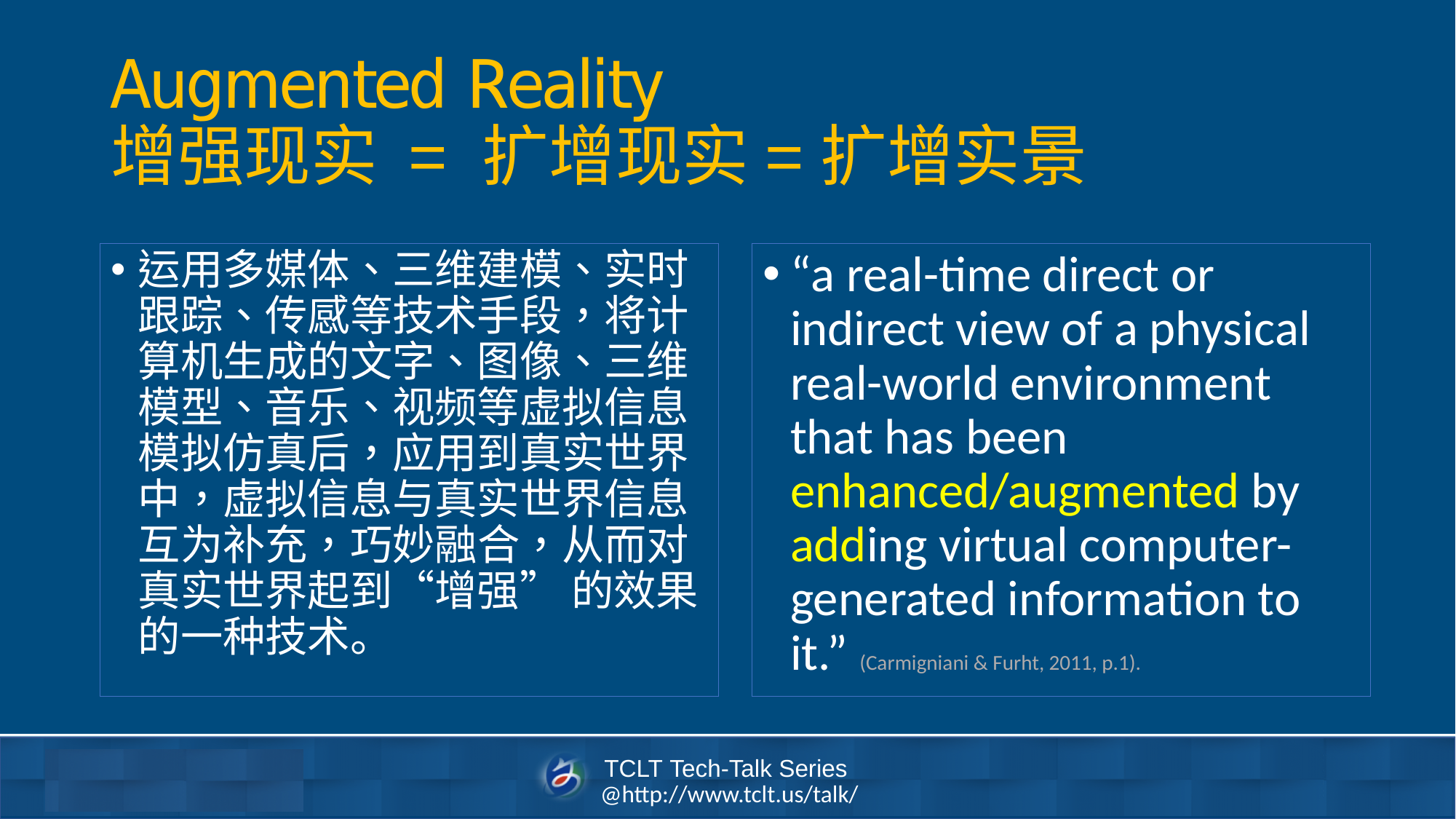

# Augmented Reality 增强现实 = 扩增现实=扩增实景
运用多媒体、三维建模、实时跟踪、传感等技术手段，将计算机生成的文字、图像、三维模型、音乐、视频等虚拟信息模拟仿真后，应用到真实世界中，虚拟信息与真实世界信息互为补充，巧妙融合，从而对真实世界起到“增强” 的效果的一种技术。
“a real-time direct or indirect view of a physical real-world environment that has been enhanced/augmented by adding virtual computer-generated information to it.” (Carmigniani & Furht, 2011, p.1).